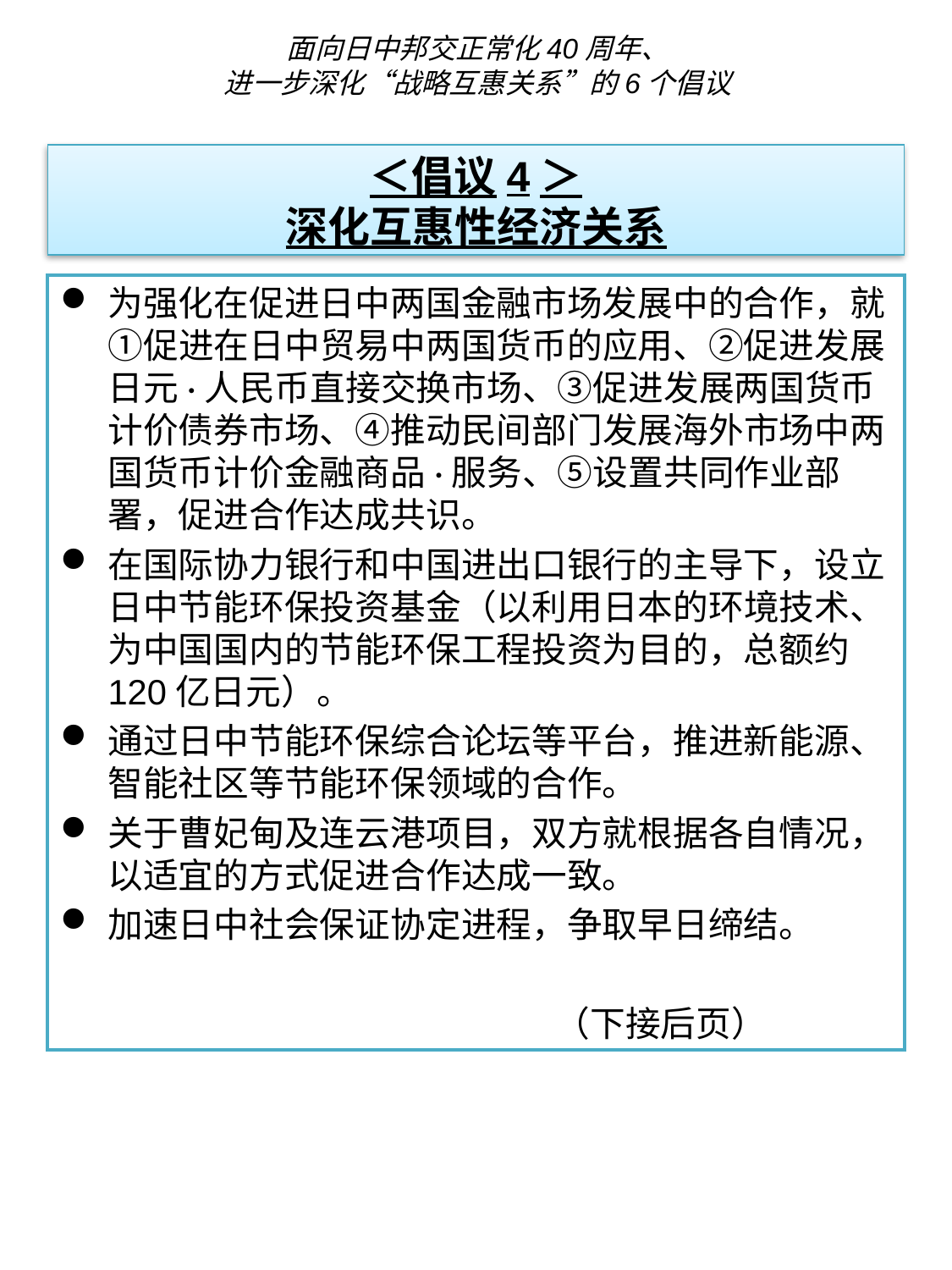

面向日中邦交正常化40周年、
进一步深化“战略互惠关系”的6个倡议
# ＜倡议4＞ 深化互惠性经济关系
为强化在促进日中两国金融市场发展中的合作，就①促进在日中贸易中两国货币的应用、②促进发展日元·人民币直接交换市场、③促进发展两国货币计价债券市场、④推动民间部门发展海外市场中两国货币计价金融商品·服务、⑤设置共同作业部署，促进合作达成共识。
在国际协力银行和中国进出口银行的主导下，设立日中节能环保投资基金（以利用日本的环境技术、为中国国内的节能环保工程投资为目的，总额约120亿日元）。
通过日中节能环保综合论坛等平台，推进新能源、智能社区等节能环保领域的合作。
关于曹妃甸及连云港项目，双方就根据各自情况，以适宜的方式促进合作达成一致。
加速日中社会保证协定进程，争取早日缔结。

　　　　　　　　　　　　　　（下接后页）